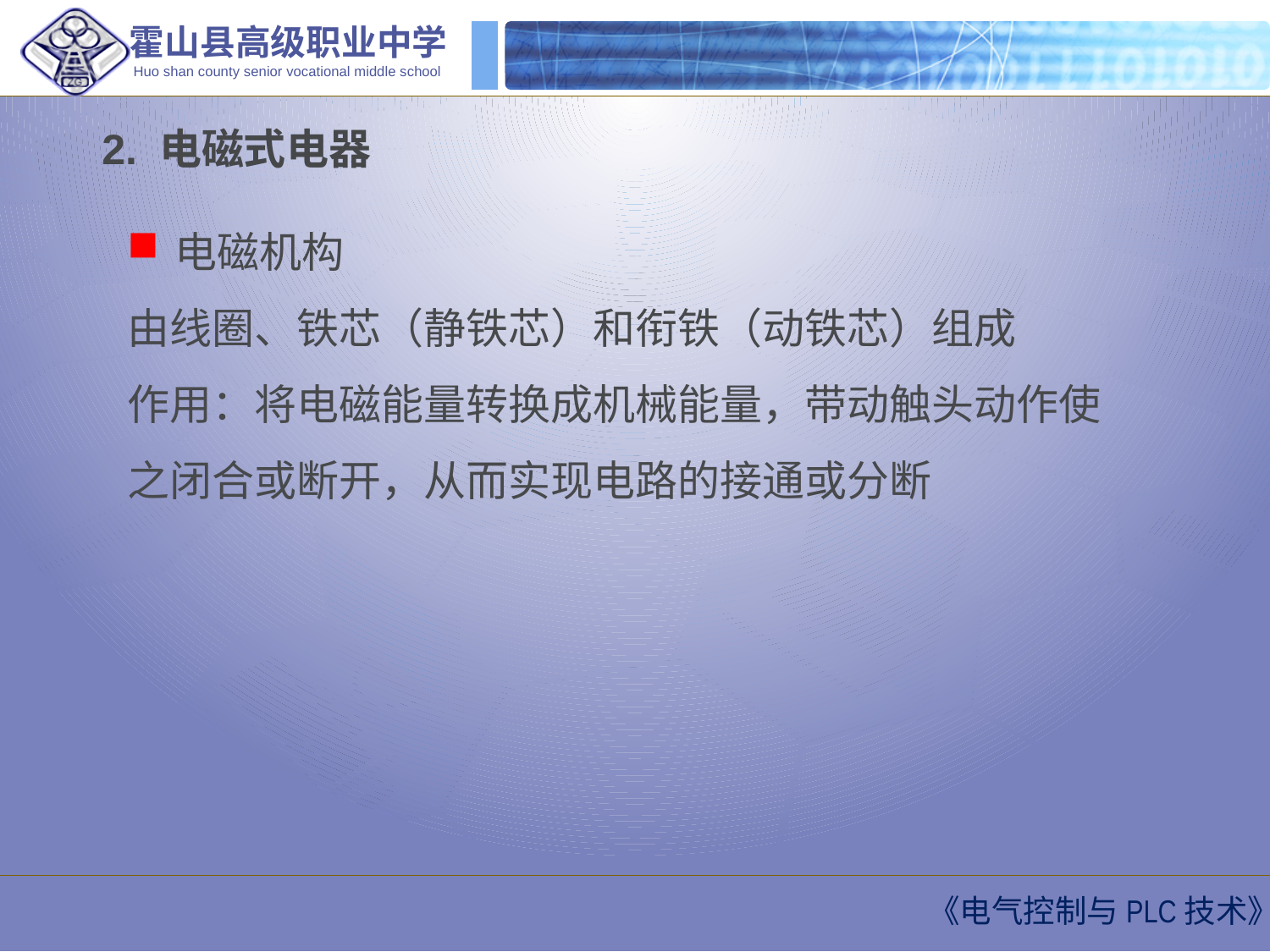

2. 电磁式电器
电磁机构
由线圈、铁芯（静铁芯）和衔铁（动铁芯）组成
作用：将电磁能量转换成机械能量，带动触头动作使之闭合或断开，从而实现电路的接通或分断